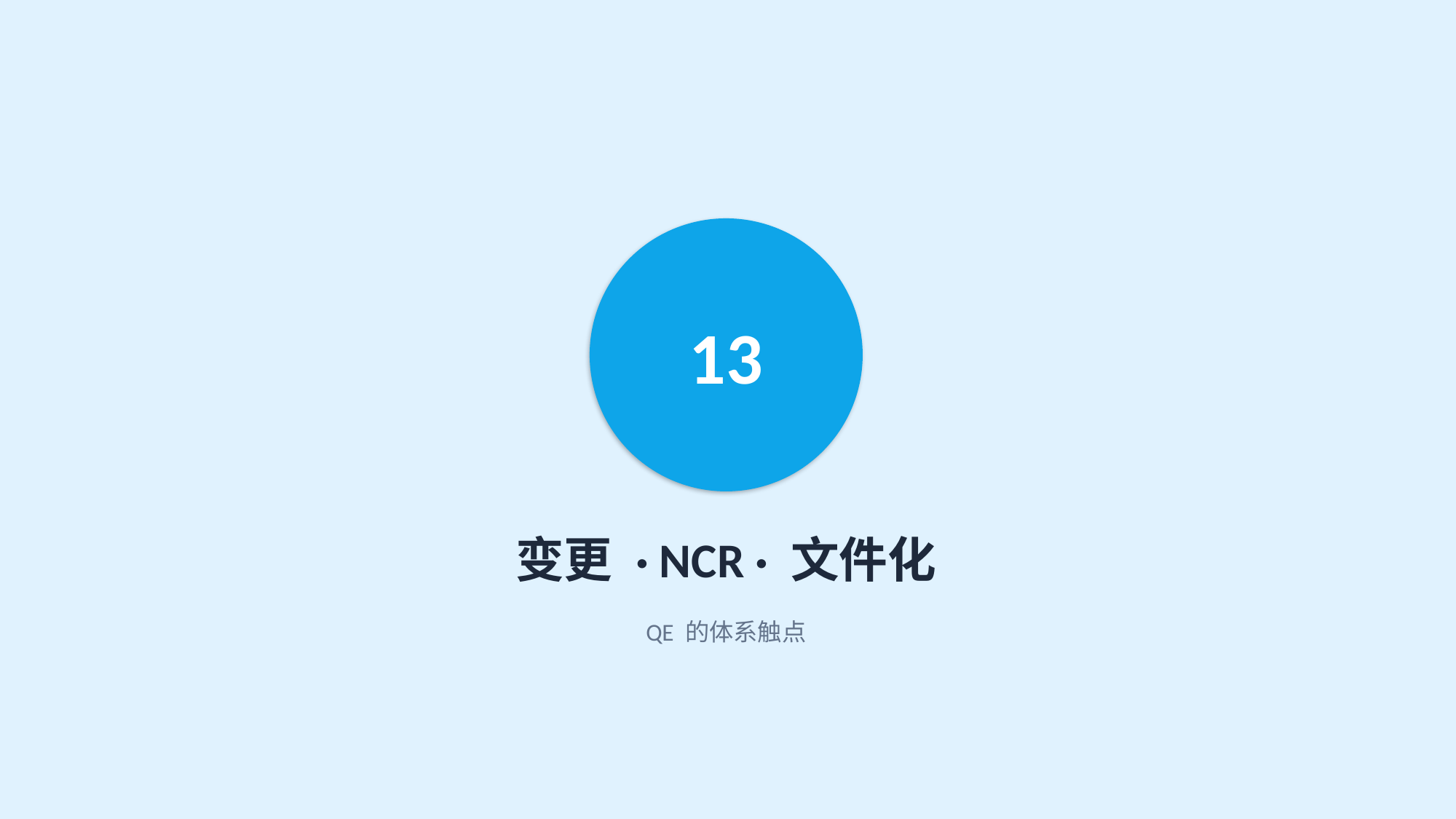

13
变更 · NCR · 文件化
QE 的体系触点